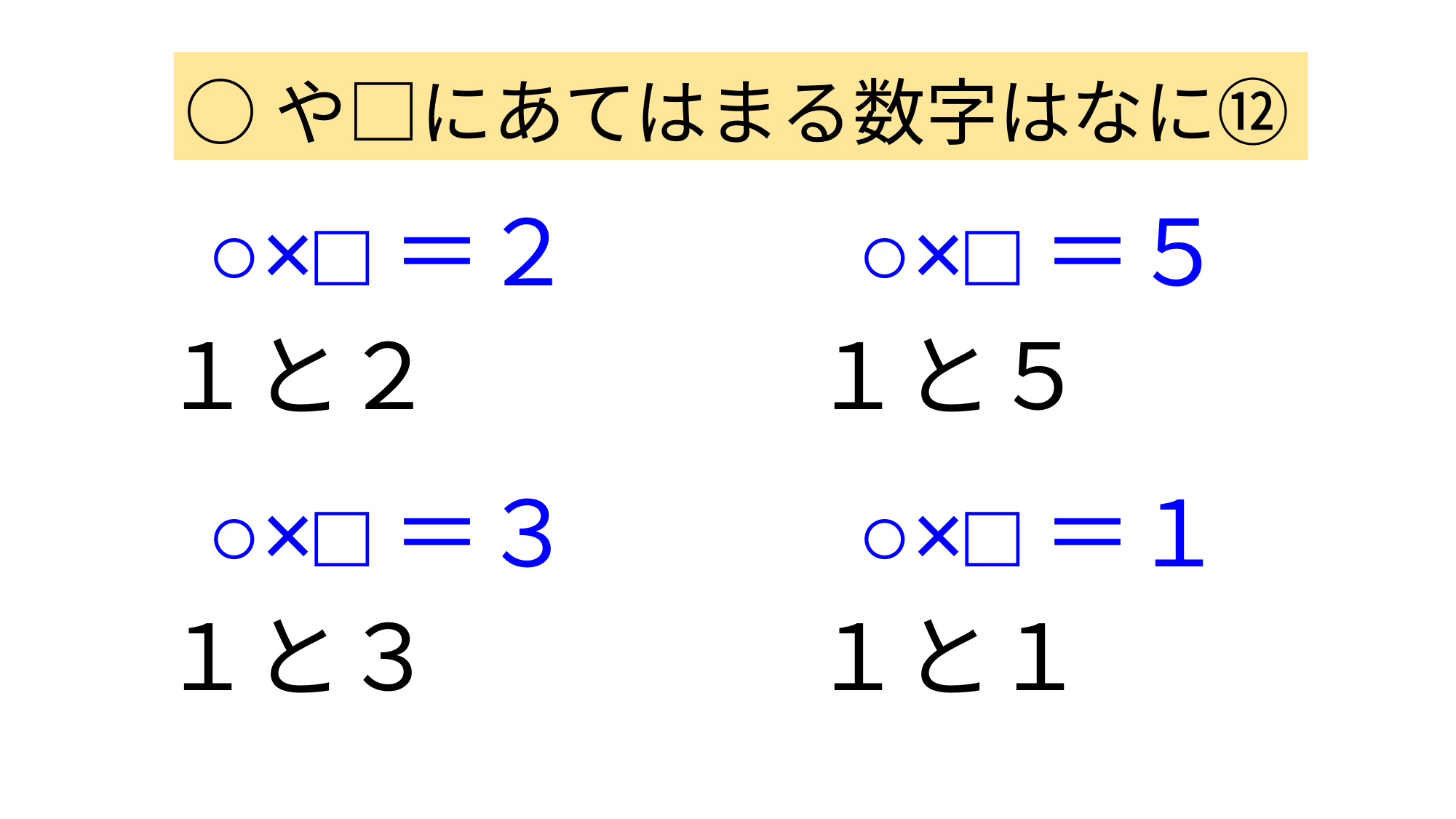

○や□にあてはまる数字はなに⑫
○×□＝２
○×□＝５
１と２
１と５
○×□＝３
○×□＝１
１と３
１と１